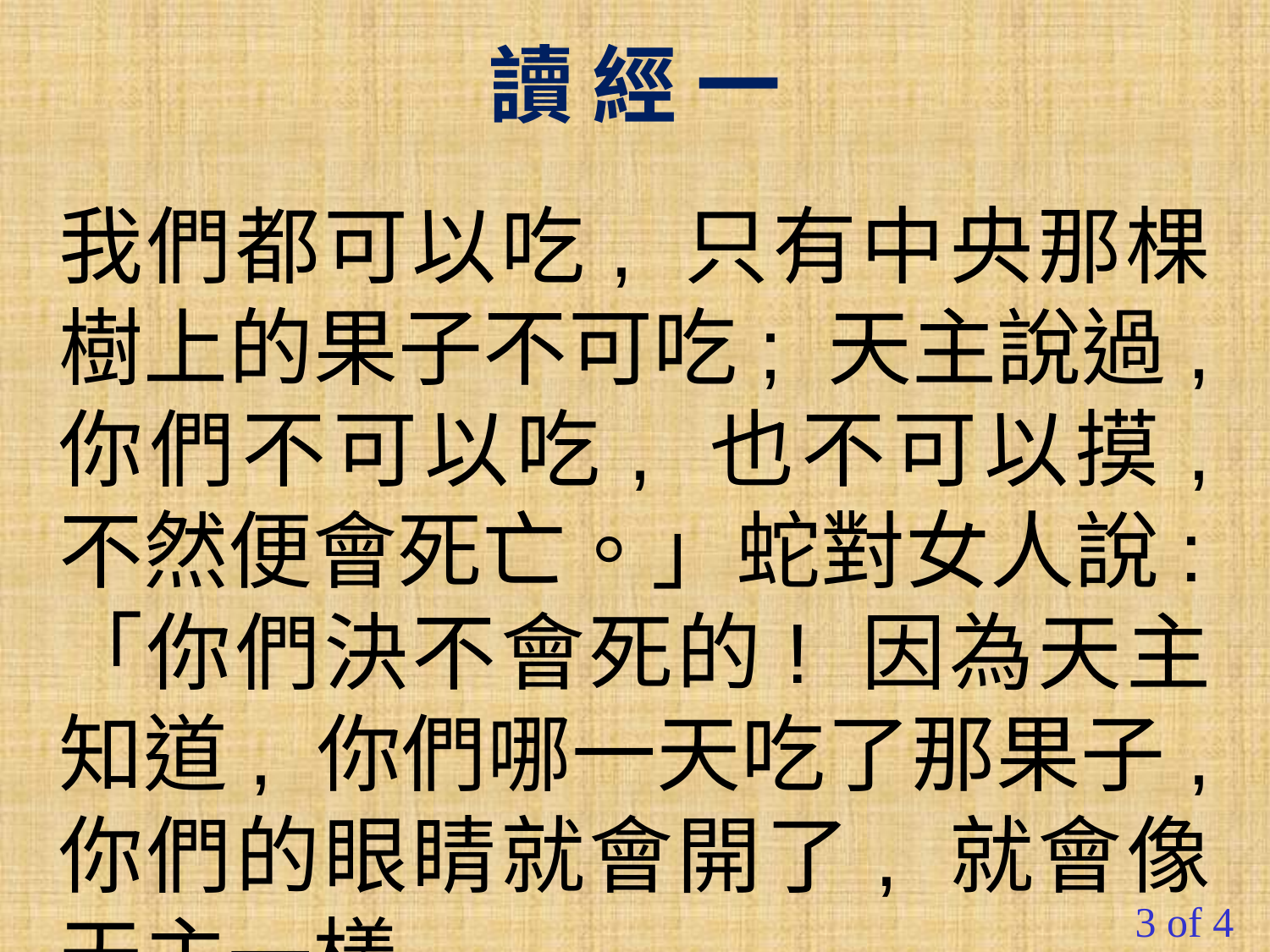

讀 經 一

我們都可以吃, 只有中央那棵樹上的果子不可吃; 天主說過, 你們不可以吃, 也不可以摸, 不然便會死亡。」蛇對女人說:「你們決不會死的! 因為天主知道, 你們哪一天吃了那果子, 你們的眼睛就會開了, 就會像天主一樣
#
3 of 4